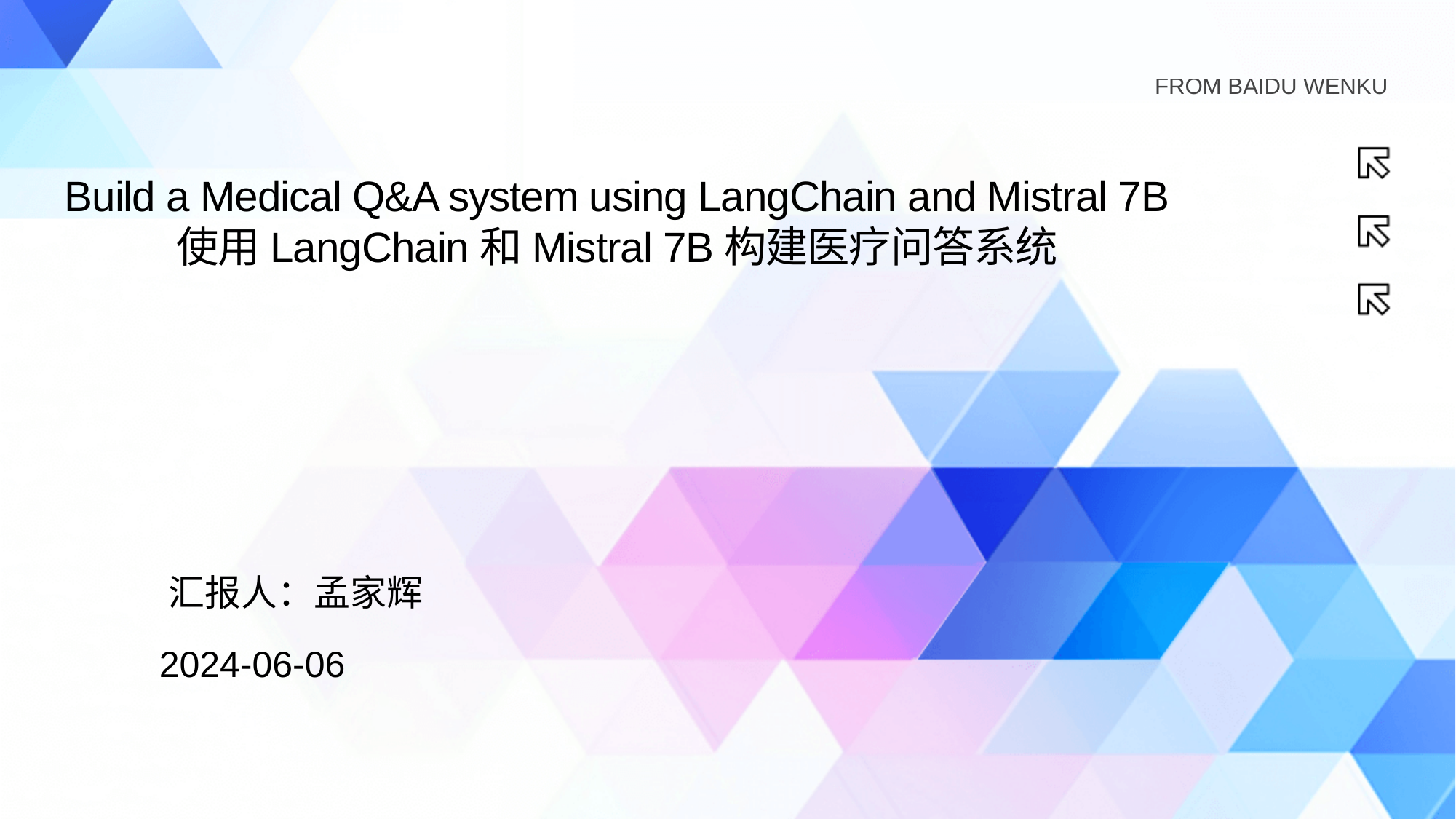

FROM BAIDU WENKU
Build a Medical Q&A system using LangChain and Mistral 7B
使用LangChain和Mistral 7B构建医疗问答系统

汇报人：孟家辉
2024-06-06